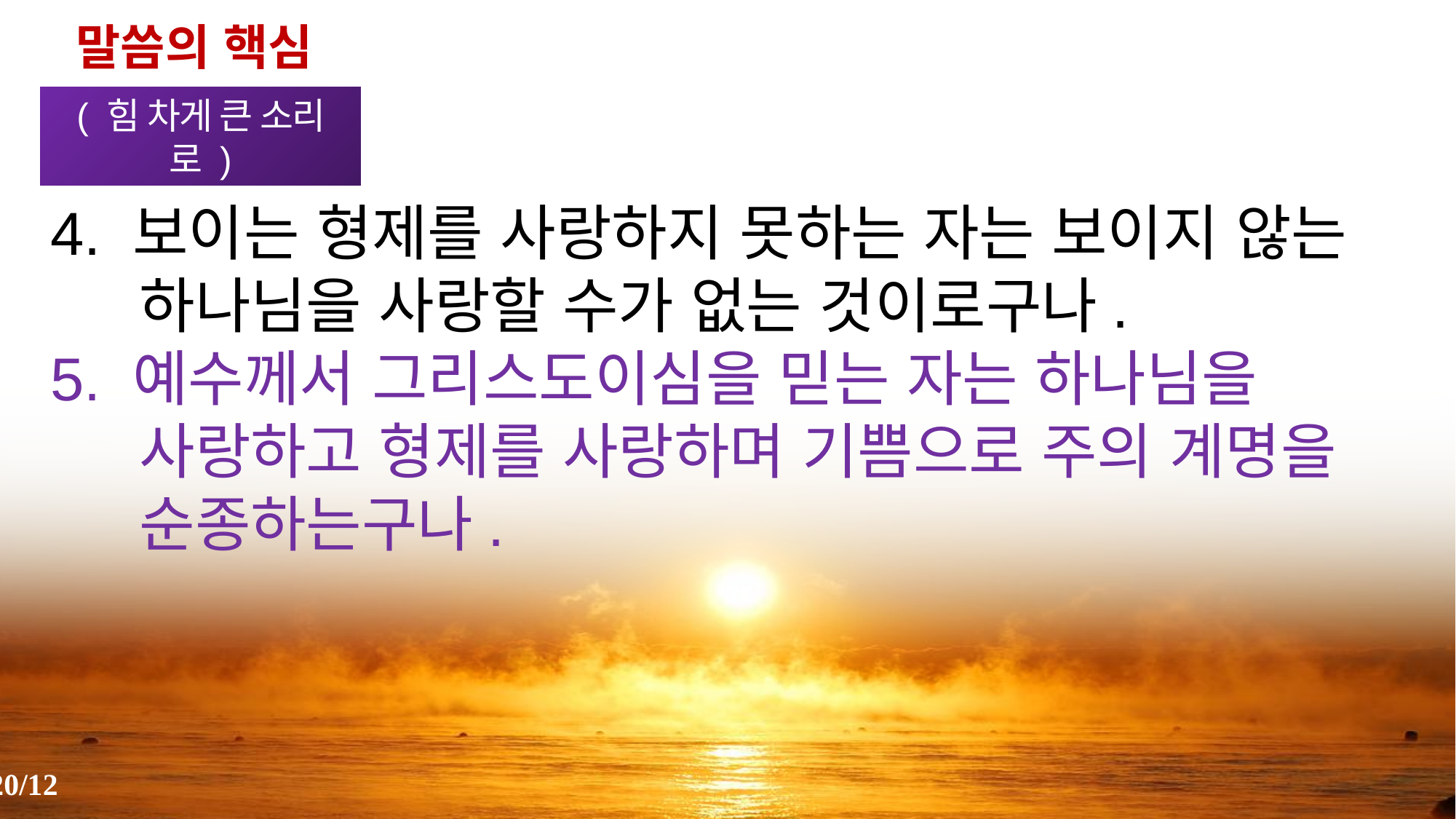

말씀의 핵심(2)

( 힘 차게 큰 소리로 )
4. 보이는 형제를 사랑하지 못하는 자는 보이지 않는 하나님을 사랑할 수가 없는 것이로구나.
5. 예수께서 그리스도이심을 믿는 자는 하나님을 사랑하고 형제를 사랑하며 기쁨으로 주의 계명을 순종하는구나.